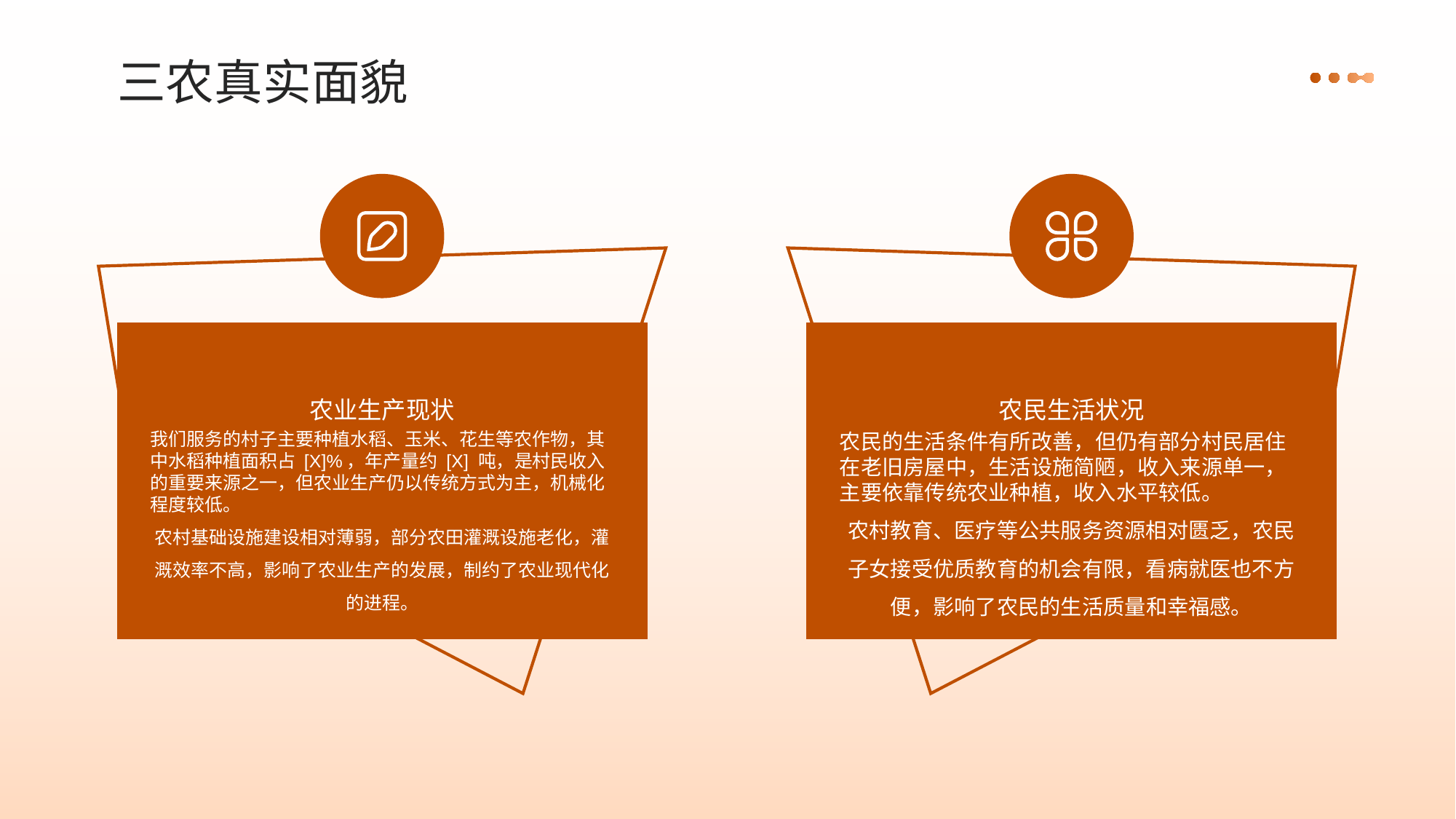

三农真实面貌

农业生产现状
农民生活状况
我们服务的村子主要种植水稻、玉米、花生等农作物，其中水稻种植面积占 [X]%，年产量约 [X] 吨，是村民收入的重要来源之一，但农业生产仍以传统方式为主，机械化程度较低。
农村基础设施建设相对薄弱，部分农田灌溉设施老化，灌溉效率不高，影响了农业生产的发展，制约了农业现代化的进程。
农民的生活条件有所改善，但仍有部分村民居住在老旧房屋中，生活设施简陋，收入来源单一，主要依靠传统农业种植，收入水平较低。
农村教育、医疗等公共服务资源相对匮乏，农民子女接受优质教育的机会有限，看病就医也不方便，影响了农民的生活质量和幸福感。